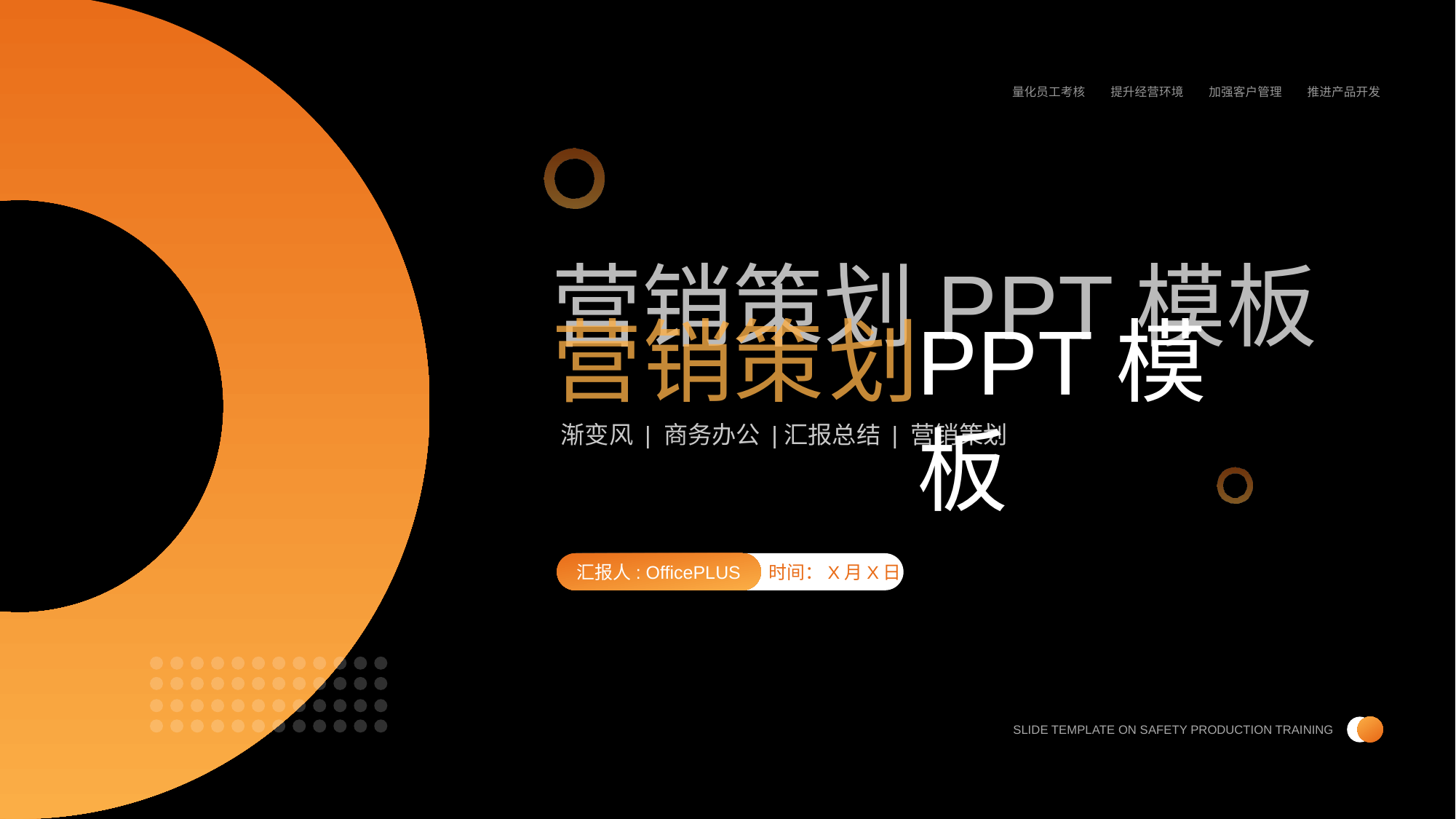

量化员工考核
提升经营环境
加强客户管理
推进产品开发

营销策划PPT模板
PPT模板
营
销
策
划
渐变风 | 商务办公 |汇报总结 | 营销策划

时间：X月X日
汇报人: OfficePLUS
SLIDE TEMPLATE ON SAFETY PRODUCTION TRAINING